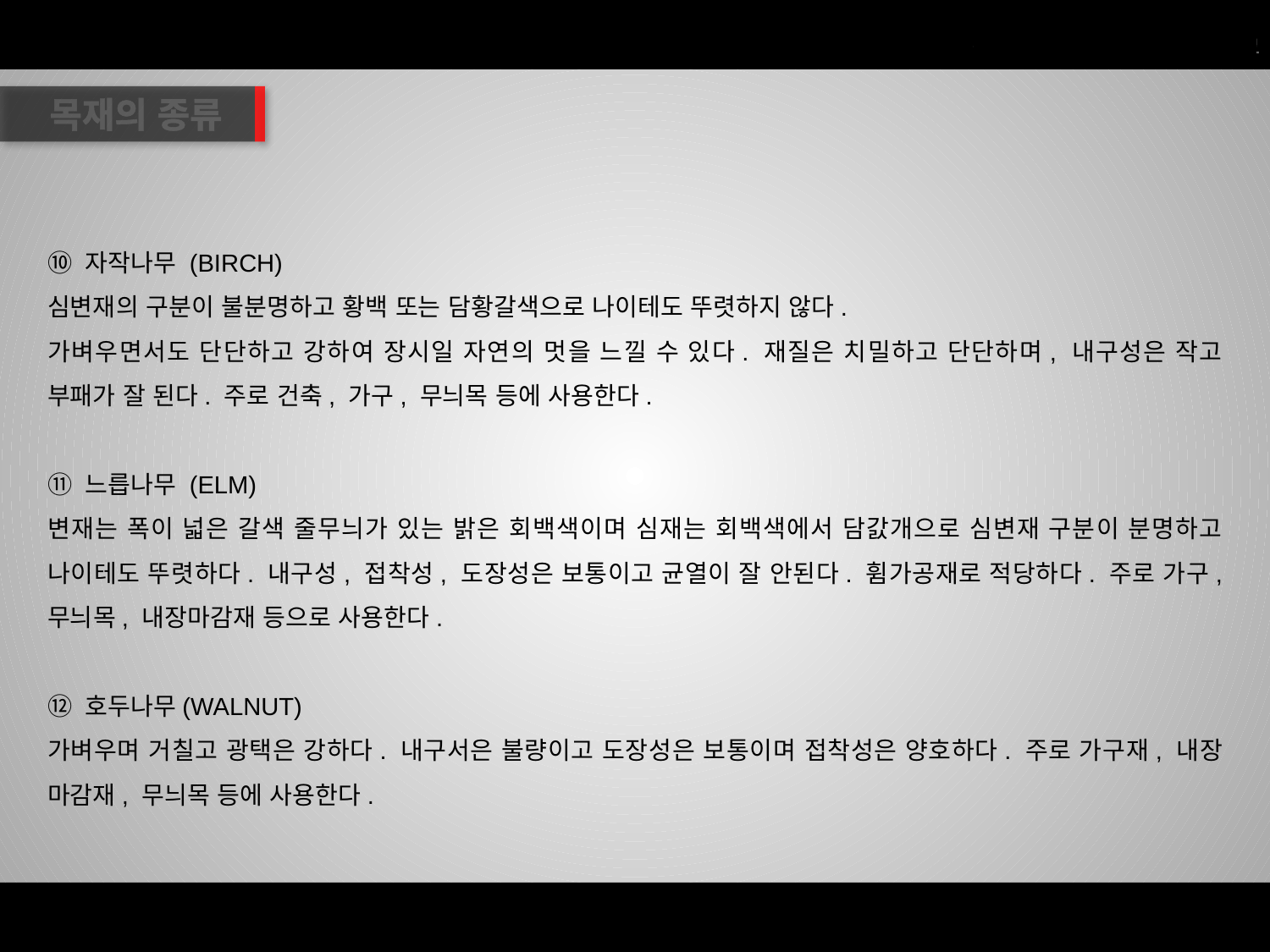

목재의 종류

⑩ 자작나무 (BIRCH)
심변재의 구분이 불분명하고 황백 또는 담황갈색으로 나이테도 뚜렷하지 않다.
가벼우면서도 단단하고 강하여 장시일 자연의 멋을 느낄 수 있다. 재질은 치밀하고 단단하며, 내구성은 작고 부패가 잘 된다. 주로 건축, 가구, 무늬목 등에 사용한다.

⑪ 느릅나무 (ELM)
변재는 폭이 넓은 갈색 줄무늬가 있는 밝은 회백색이며 심재는 회백색에서 담갌개으로 심변재 구분이 분명하고 나이테도 뚜렷하다. 내구성, 접착성, 도장성은 보통이고 균열이 잘 안된다. 휨가공재로 적당하다. 주로 가구, 무늬목, 내장마감재 등으로 사용한다.

⑫ 호두나무(WALNUT)
가벼우며 거칠고 광택은 강하다. 내구서은 불량이고 도장성은 보통이며 접착성은 양호하다. 주로 가구재, 내장 마감재, 무늬목 등에 사용한다.